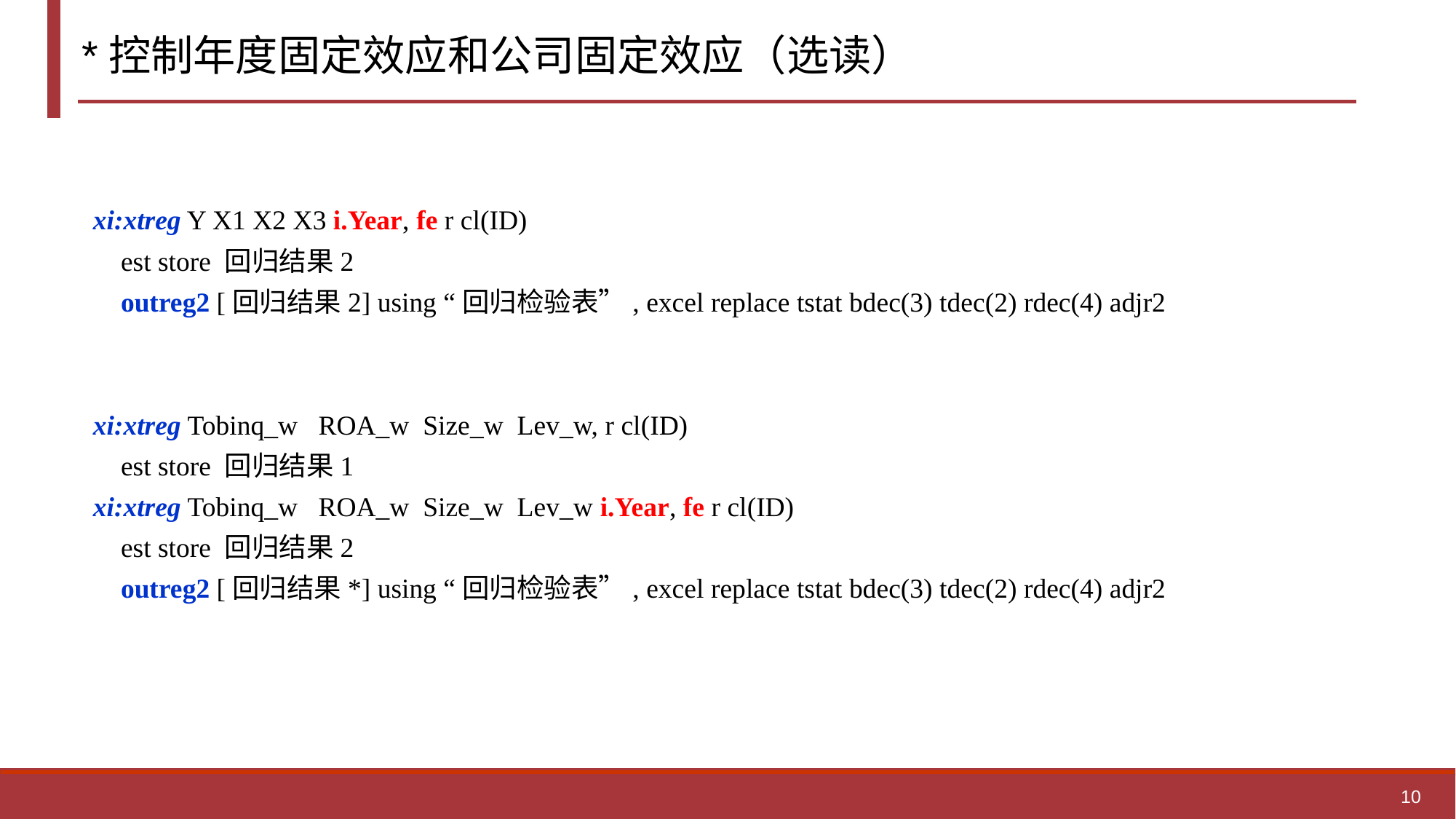

*控制年度固定效应和公司固定效应（选读）
xi:xtreg Y X1 X2 X3 i.Year, fe r cl(ID)
    est store 回归结果2
    outreg2 [回归结果2] using “回归检验表”, excel replace tstat bdec(3) tdec(2) rdec(4) adjr2

xi:xtreg Tobinq_w   ROA_w  Size_w  Lev_w, r cl(ID)
    est store 回归结果1
xi:xtreg Tobinq_w   ROA_w  Size_w  Lev_w i.Year, fe r cl(ID)
    est store 回归结果2
    outreg2 [回归结果*] using “回归检验表”, excel replace tstat bdec(3) tdec(2) rdec(4) adjr2

10